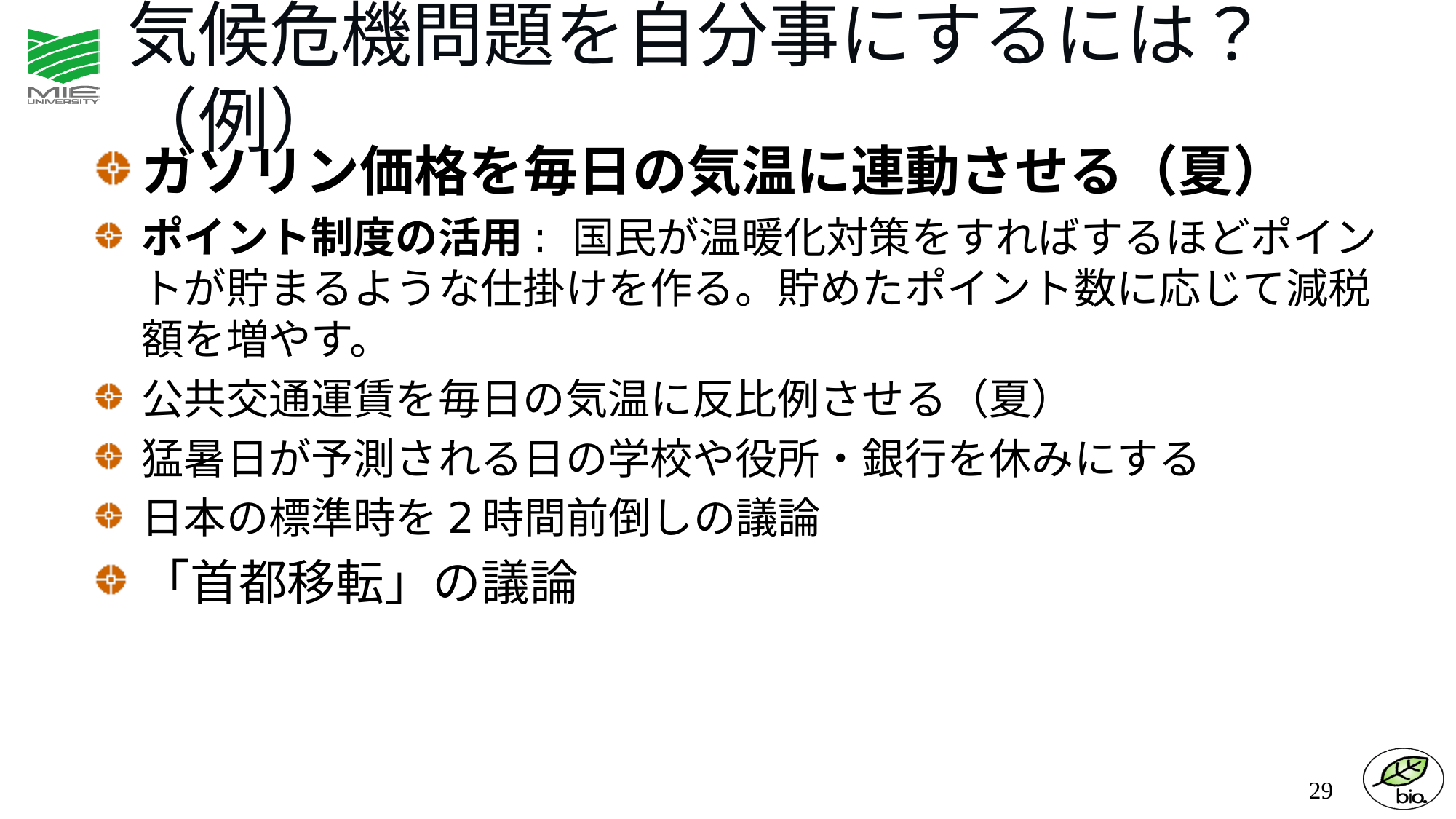

# 気候危機問題を自分事にするには？（例）
ガソリン価格を毎日の気温に連動させる（夏）
ポイント制度の活用: 国民が温暖化対策をすればするほどポイントが貯まるような仕掛けを作る。貯めたポイント数に応じて減税額を増やす。
公共交通運賃を毎日の気温に反比例させる（夏）
猛暑日が予測される日の学校や役所・銀行を休みにする
日本の標準時を2時間前倒しの議論
「首都移転」の議論

29